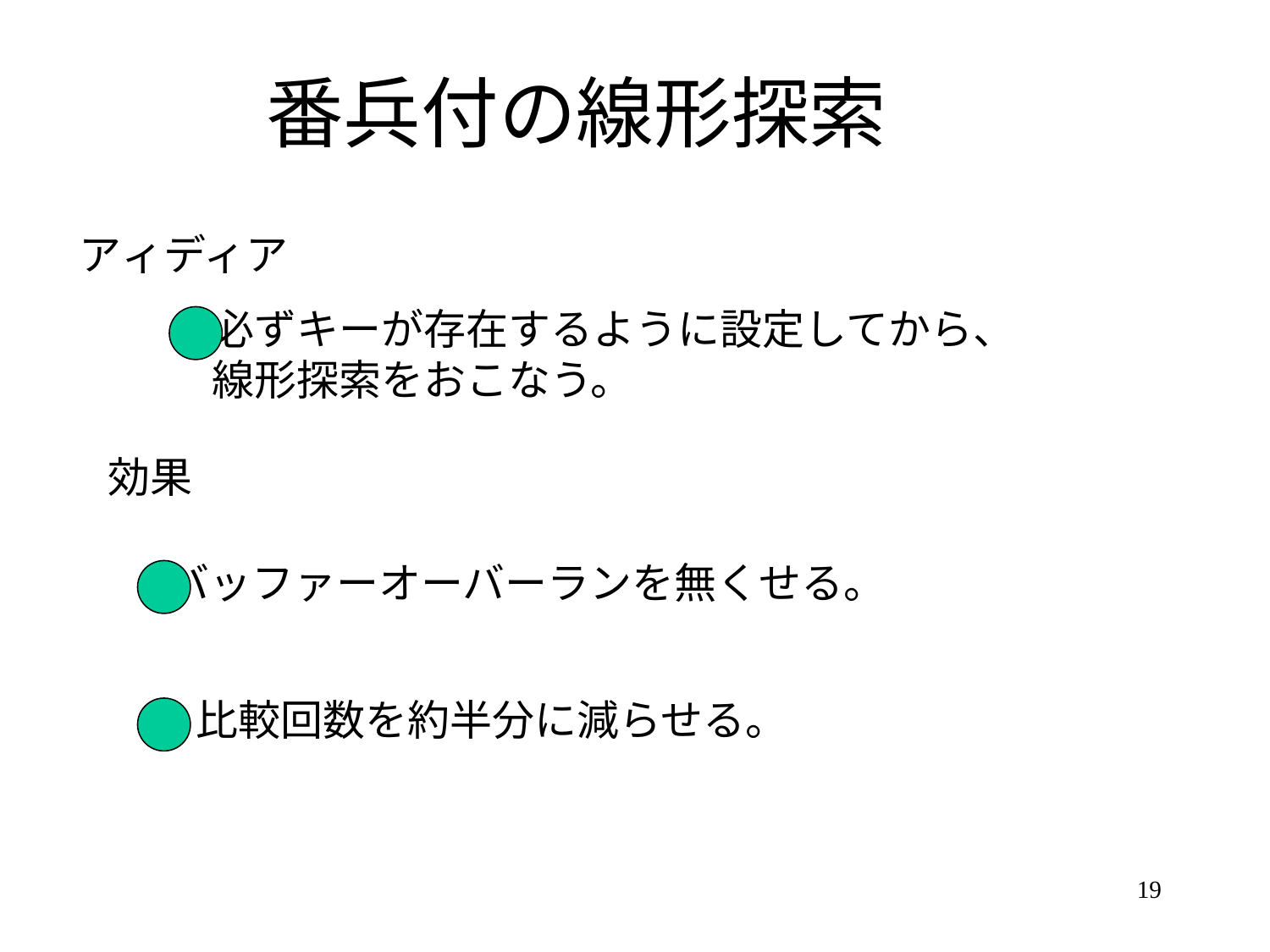

# 番兵付の線形探索
アィディア
必ずキーが存在するように設定してから、
線形探索をおこなう。

効果
バッファーオーバーランを無くせる。

比較回数を約半分に減らせる。

19